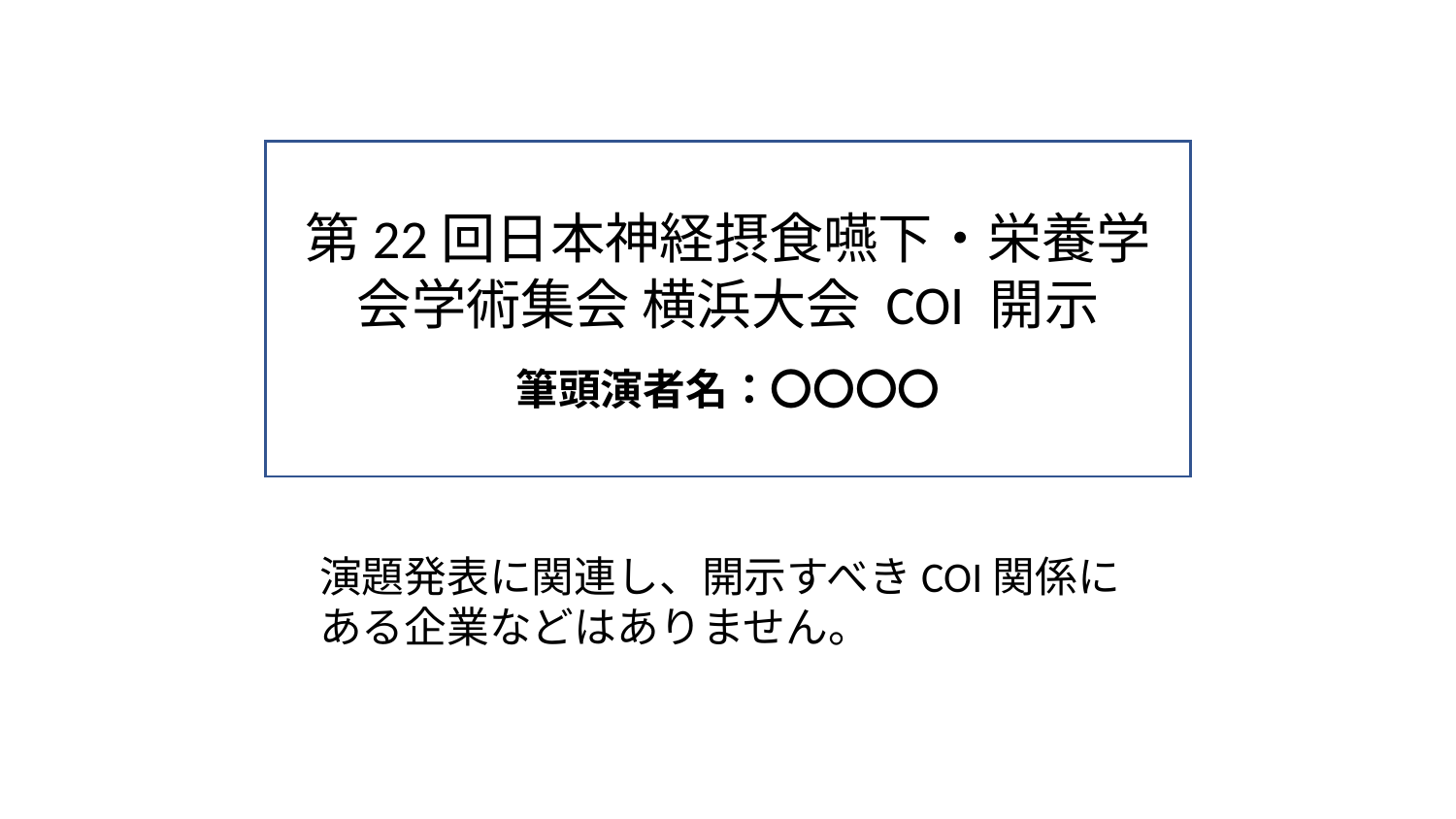

第22回日本神経摂食嚥下・栄養学会学術集会 横浜大会 COI 開示
筆頭演者名：〇〇〇〇
演題発表に関連し、開示すべきCOI関係にある企業などはありません。